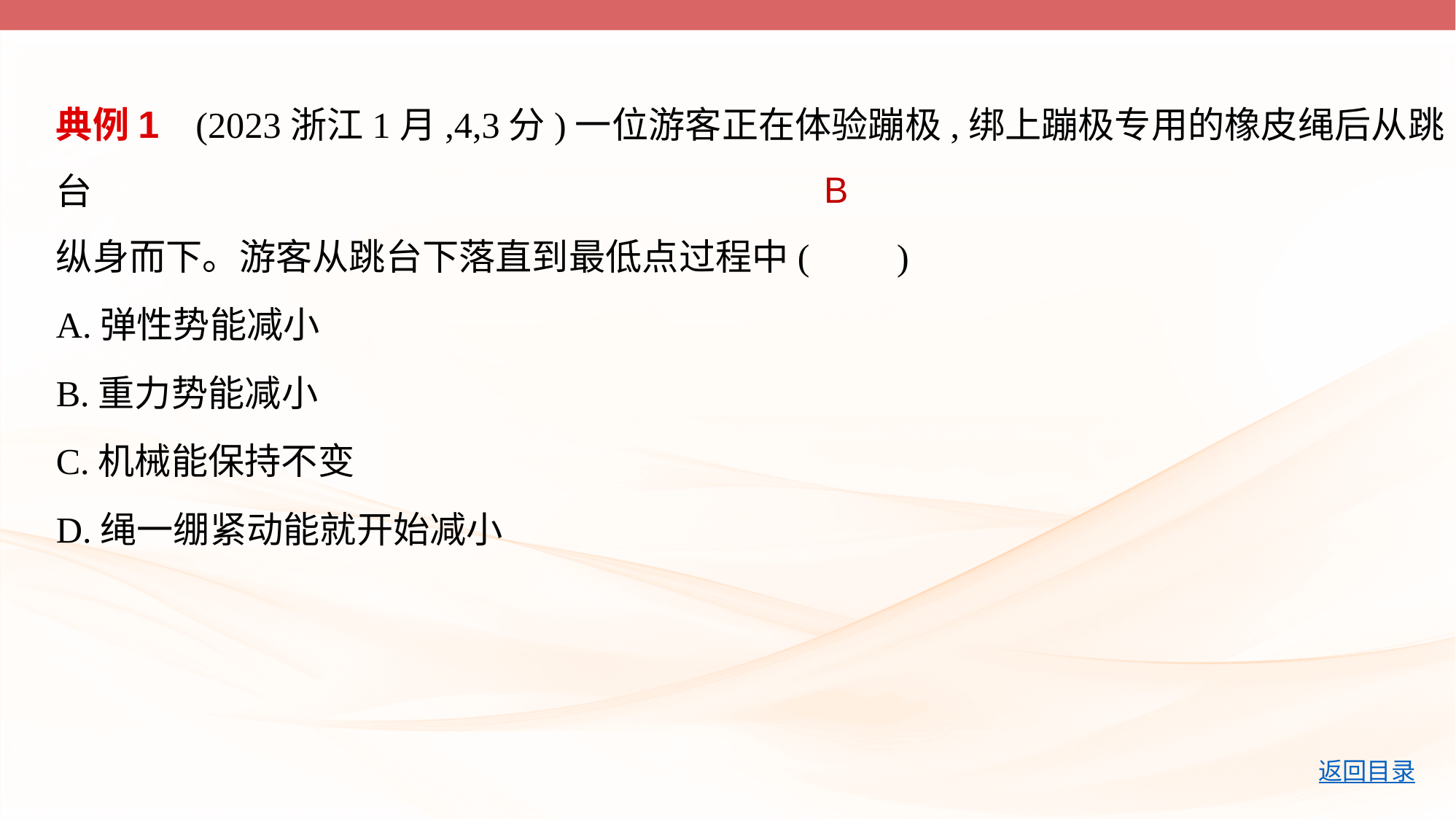

典例1    (2023浙江1月,4,3分)一位游客正在体验蹦极,绑上蹦极专用的橡皮绳后从跳台
纵身而下。游客从跳台下落直到最低点过程中(　    )
A.弹性势能减小
B.重力势能减小
C.机械能保持不变
D.绳一绷紧动能就开始减小
B